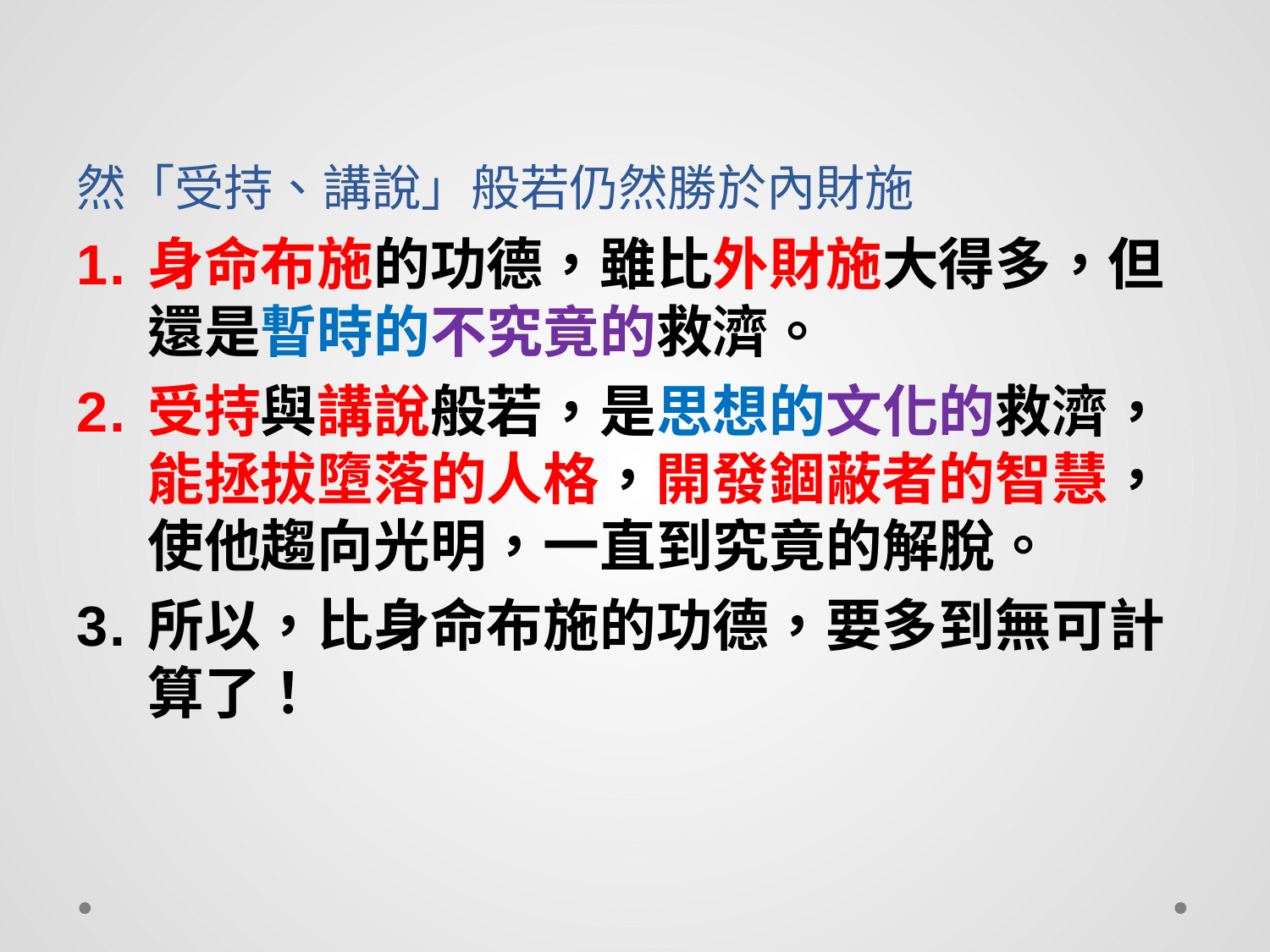

# 然「受持、講說」般若仍然勝於內財施
身命布施的功德，雖比外財施大得多，但還是暫時的不究竟的救濟。
受持與講說般若，是思想的文化的救濟，能拯拔墮落的人格，開發錮蔽者的智慧，使他趨向光明，一直到究竟的解脫。
所以，比身命布施的功德，要多到無可計算了！